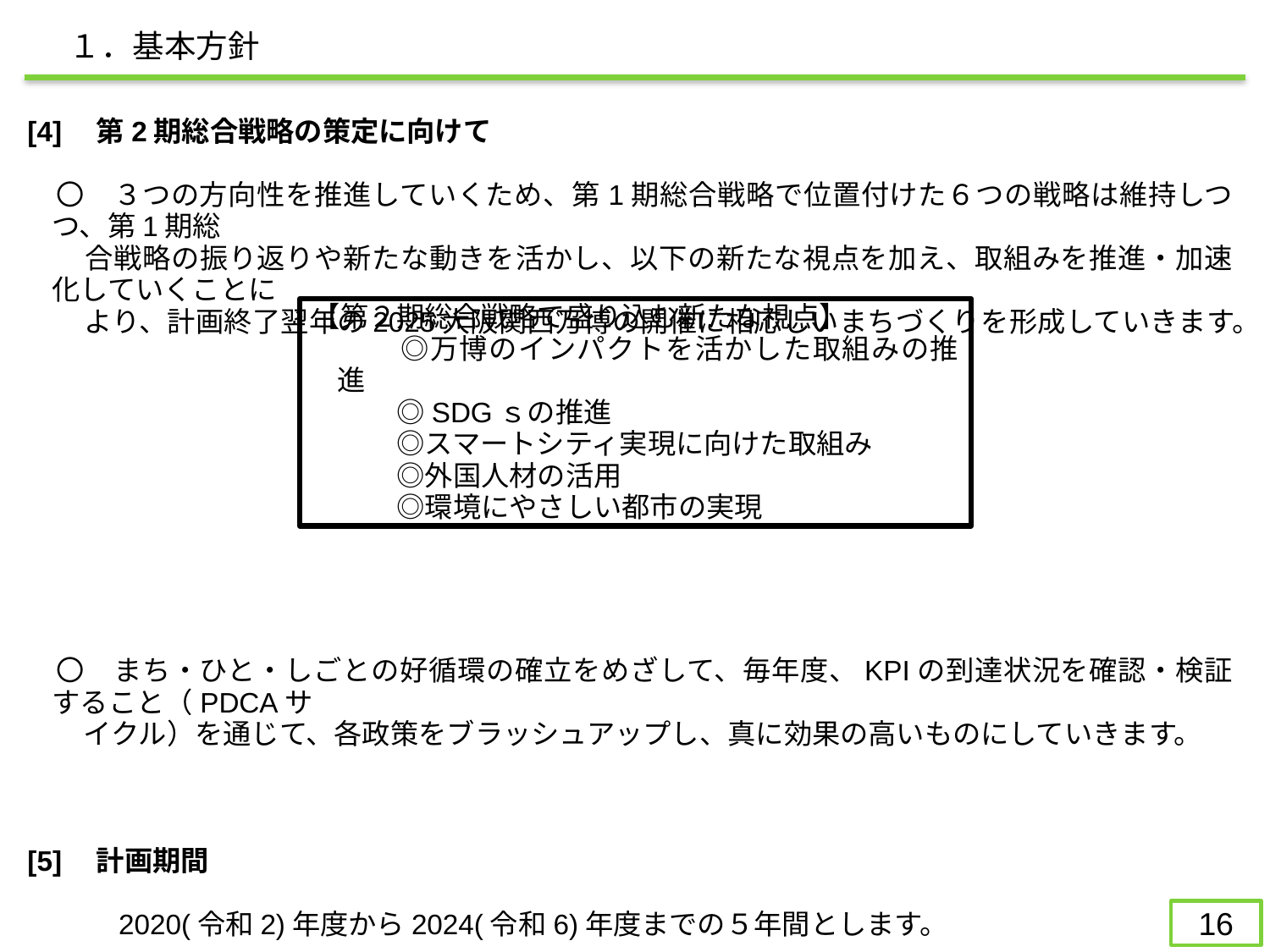

１．基本方針

[4]　第2期総合戦略の策定に向けて

　〇　３つの方向性を推進していくため、第1期総合戦略で位置付けた６つの戦略は維持しつつ、第1期総
　　合戦略の振り返りや新たな動きを活かし、以下の新たな視点を加え、取組みを推進・加速化していくことに
　　より、計画終了翌年の2025大阪関西万博の開催に相応しいまちづくりを形成していきます。

　〇　まち・ひと・しごとの好循環の確立をめざして、毎年度、KPIの到達状況を確認・検証すること（PDCAサ
　　イクル）を通じて、各政策をブラッシュアップし、真に効果の高いものにしていきます。

[5]　計画期間

　　　2020(令和2)年度から2024(令和6)年度までの５年間とします。
【第２期総合戦略で盛り込む新たな視点】
　　　◎万博のインパクトを活かした取組みの推進
　　　◎SDGｓの推進
　　　◎スマートシティ実現に向けた取組み
　　　◎外国人材の活用
　　　◎環境にやさしい都市の実現
16